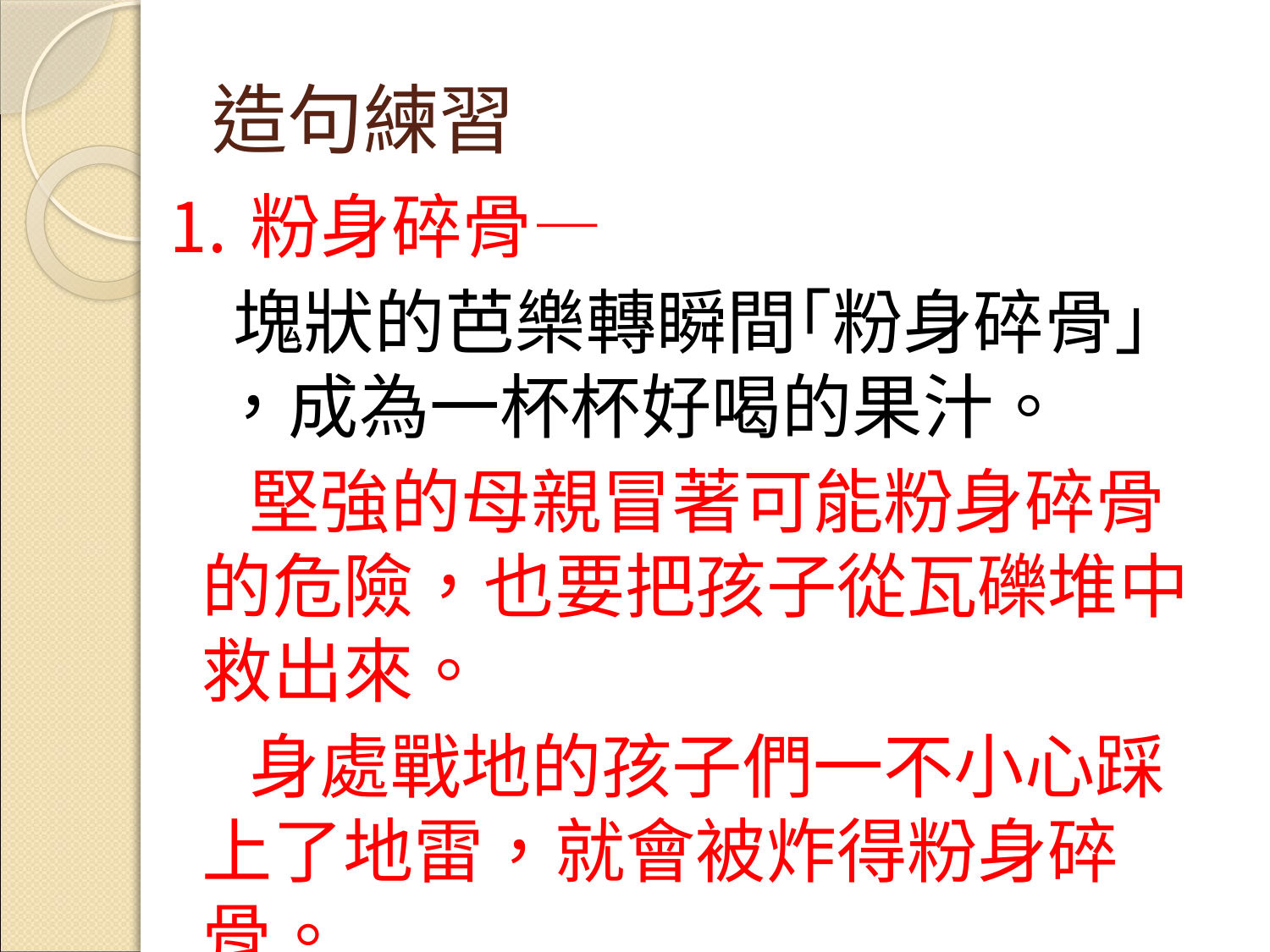

造句練習
⒈粉身碎骨—
　塊狀的芭樂轉瞬間｢粉身碎骨｣ ，成為一杯杯好喝的果汁。
　 堅強的母親冒著可能粉身碎骨的危險，也要把孩子從瓦礫堆中救出來。
　 身處戰地的孩子們一不小心踩上了地雷，就會被炸得粉身碎骨。